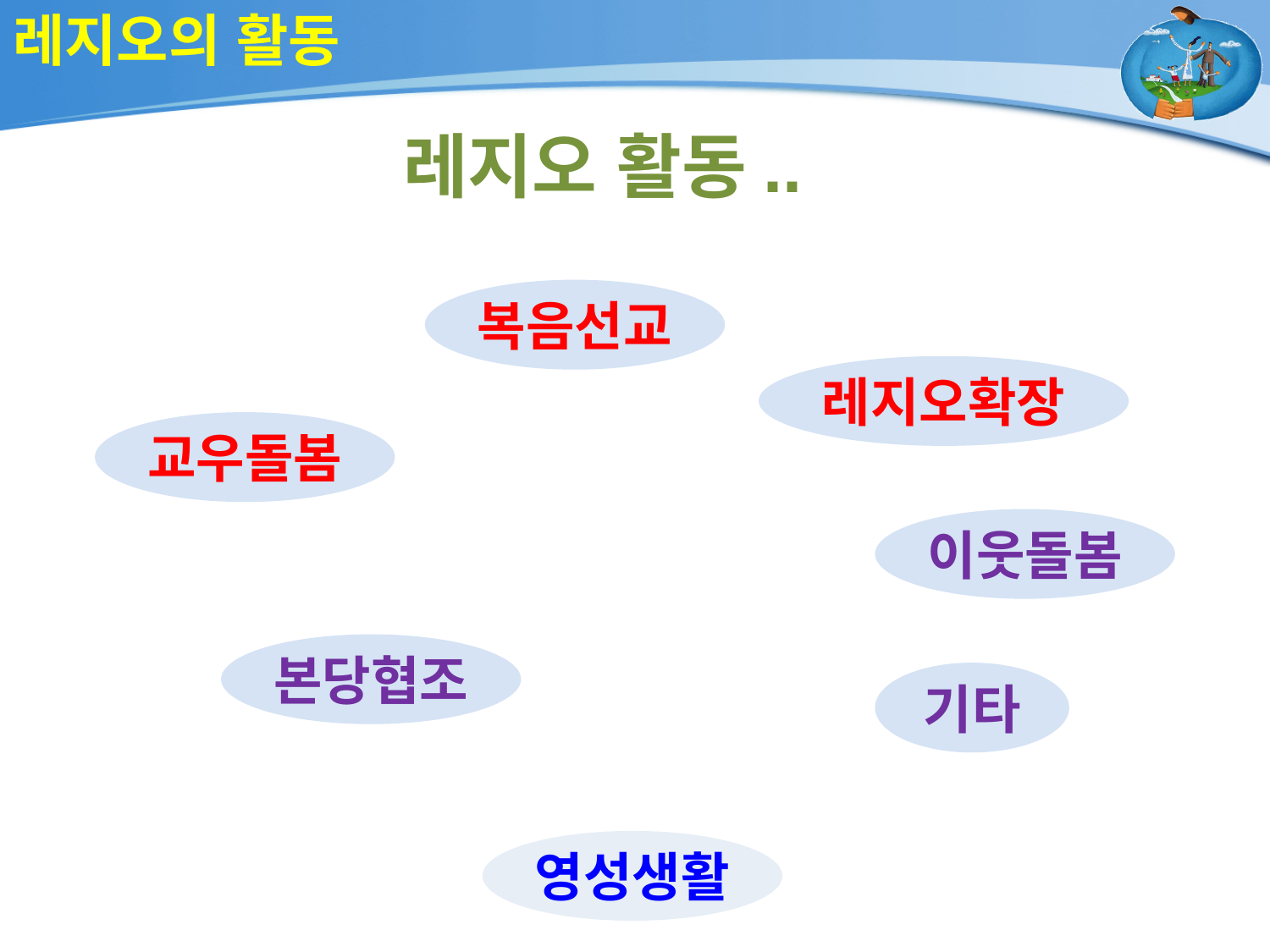

# 레지오의 활동
레지오 활동..
복음선교
레지오확장
교우돌봄
이웃돌봄
본당협조
기타
영성생활